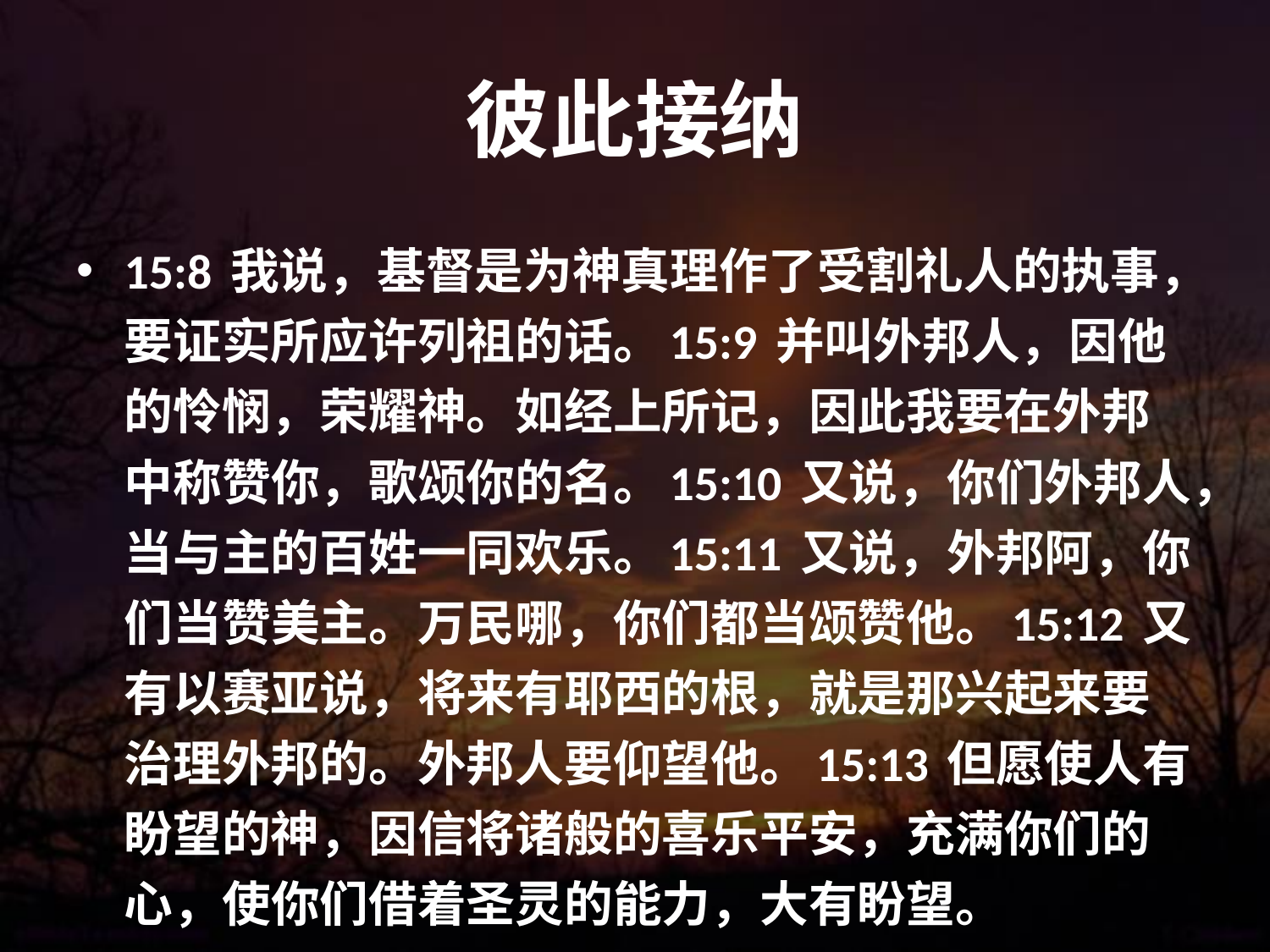

# 彼此接纳
15:8 我说，基督是为神真理作了受割礼人的执事，要证实所应许列祖的话。15:9 并叫外邦人，因他的怜悯，荣耀神。如经上所记，因此我要在外邦中称赞你，歌颂你的名。15:10 又说，你们外邦人，当与主的百姓一同欢乐。15:11 又说，外邦阿，你们当赞美主。万民哪，你们都当颂赞他。15:12 又有以赛亚说，将来有耶西的根，就是那兴起来要治理外邦的。外邦人要仰望他。15:13 但愿使人有盼望的神，因信将诸般的喜乐平安，充满你们的心，使你们借着圣灵的能力，大有盼望。